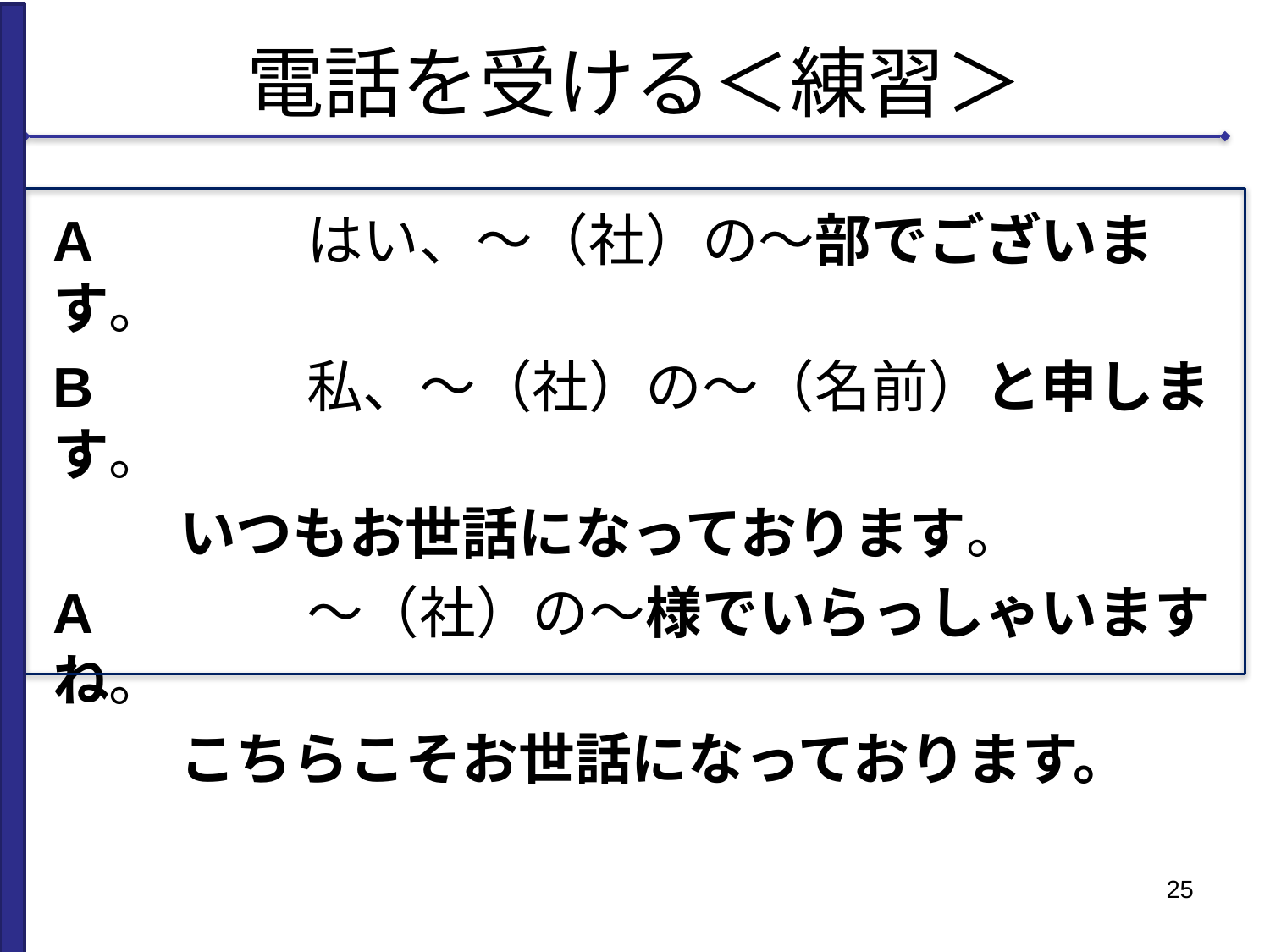

# 電話を受ける＜練習＞

A　　	はい、～（社）の～部でございます。
B　　	私、～（社）の～（名前）と申します。
	いつもお世話になっております。
A　　	～（社）の～様でいらっしゃいますね。
	こちらこそお世話になっております。
25